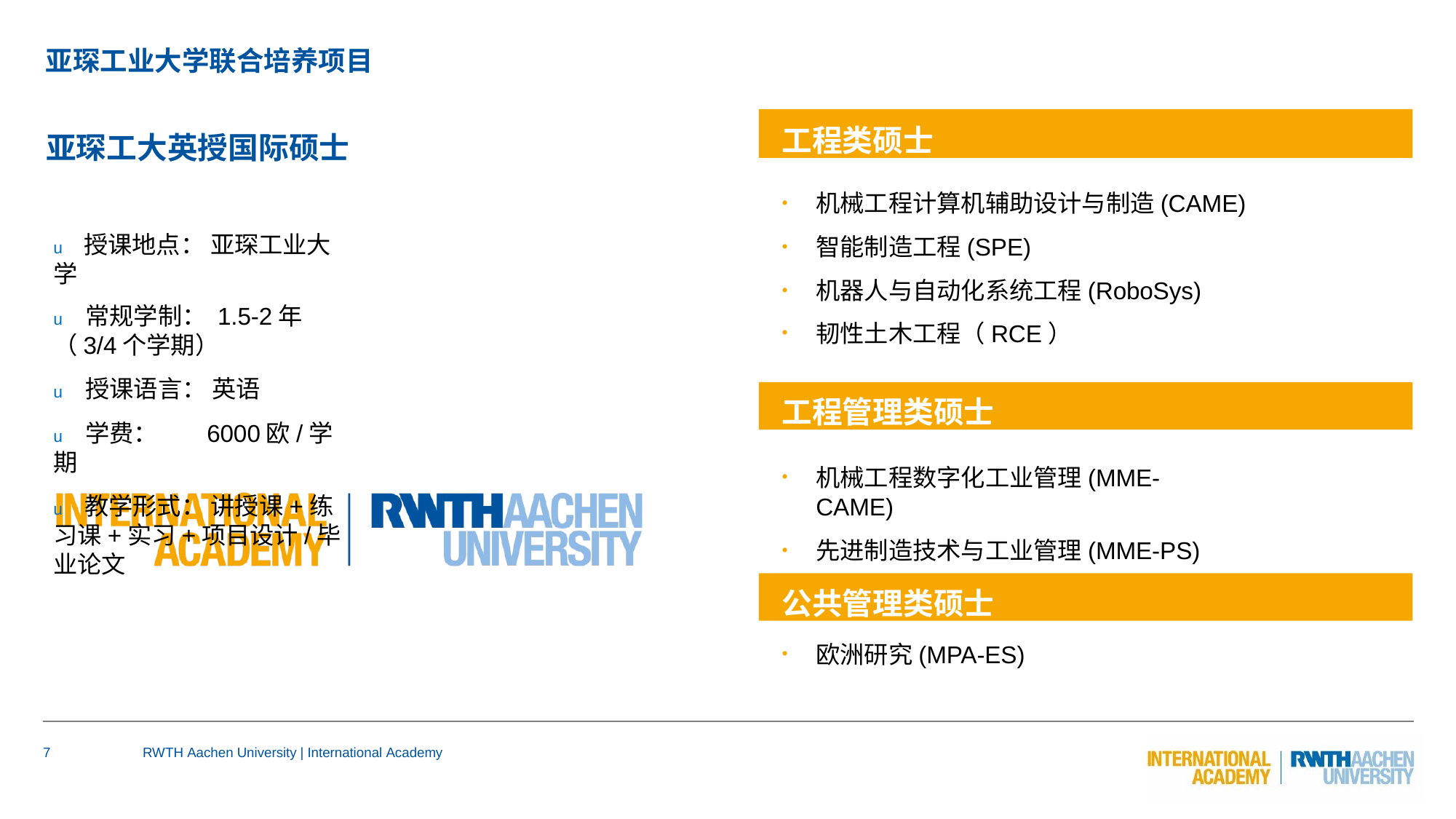

# 亚琛工业大学联合培养项目
工程类硕士
亚琛工大英授国际硕士

u 授课地点： 亚琛工业大学
u 常规学制： 1.5-2年（3/4个学期）
u 授课语言： 英语
u 学费：        6000欧/学期
u 教学形式： 讲授课+练习课+实习+项目设计/毕业论文
机械工程计算机辅助设计与制造(CAME)
智能制造工程(SPE)
机器人与自动化系统工程(RoboSys)
韧性土木工程（RCE）
工程管理类硕士
机械工程数字化工业管理(MME-CAME)
先进制造技术与工业管理(MME-PS)

公共管理类硕士
欧洲研究(MPA-ES)
7
RWTH Aachen University | International Academy